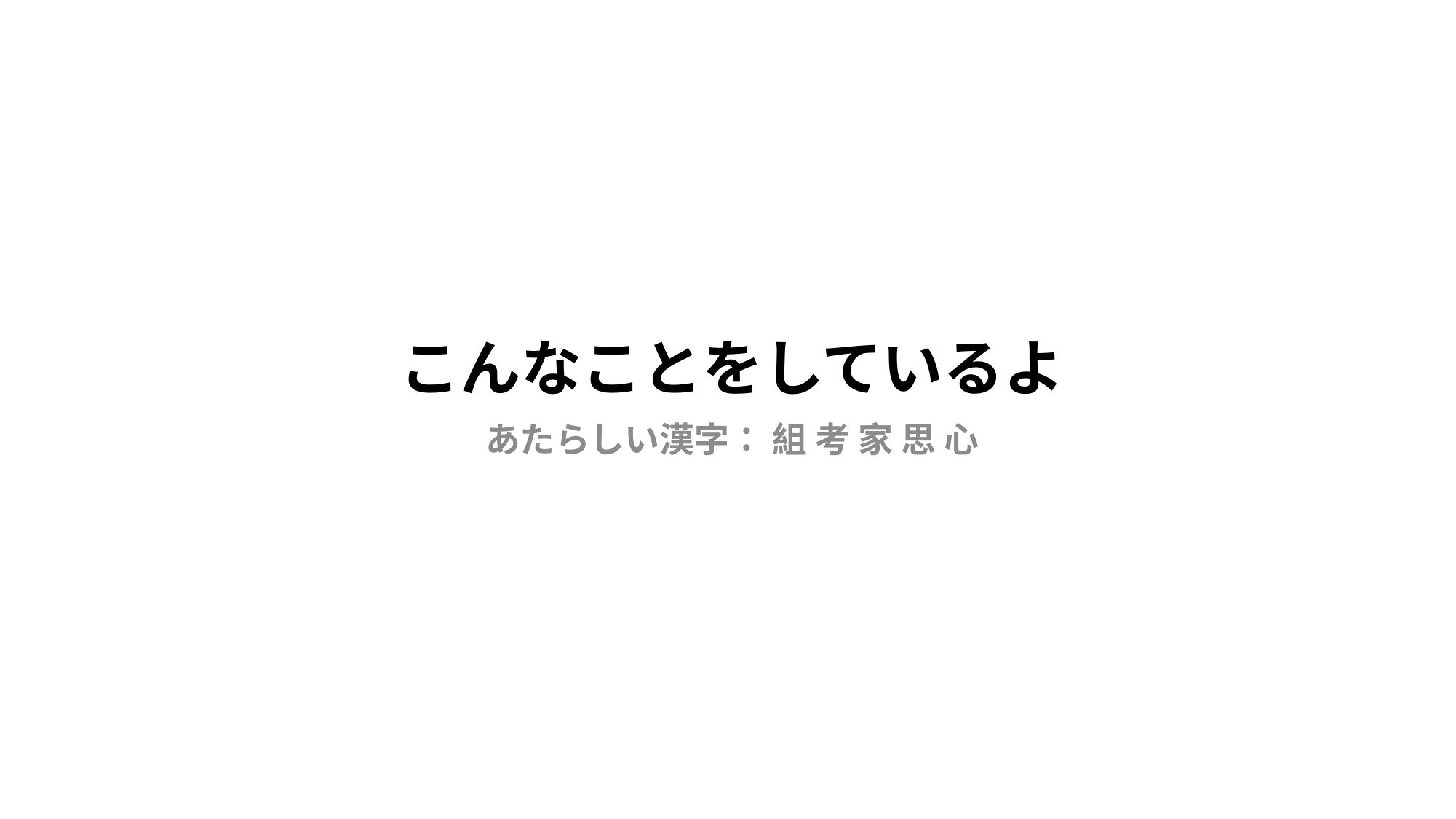

# こんなことをしているよ
あたらしい漢字： 組 考 家 思 心